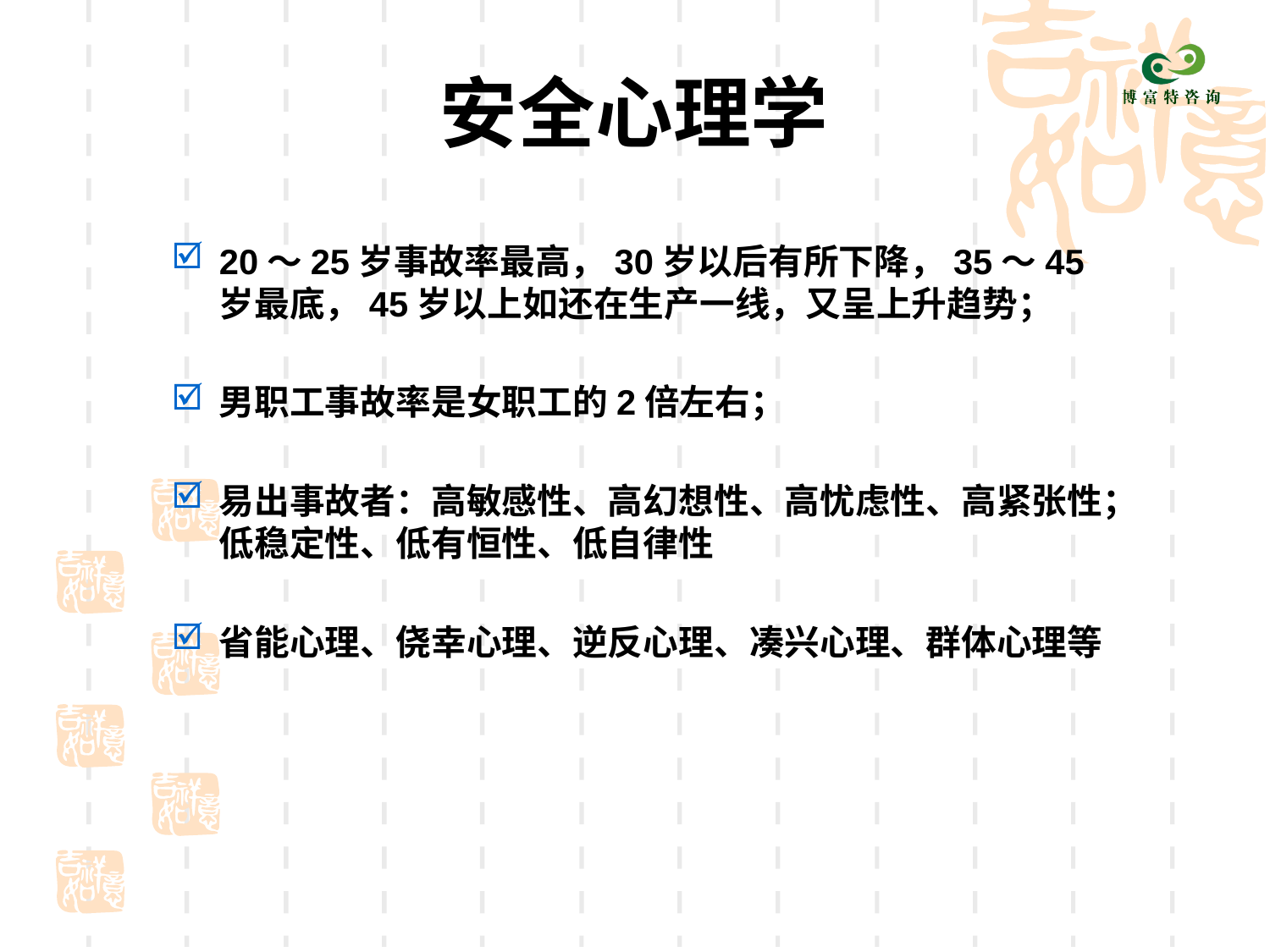

# 安全心理学
20～25岁事故率最高，30岁以后有所下降，35～45岁最底，45岁以上如还在生产一线，又呈上升趋势；

男职工事故率是女职工的2倍左右；

易出事故者：高敏感性、高幻想性、高忧虑性、高紧张性；低稳定性、低有恒性、低自律性

省能心理、侥幸心理、逆反心理、凑兴心理、群体心理等
20